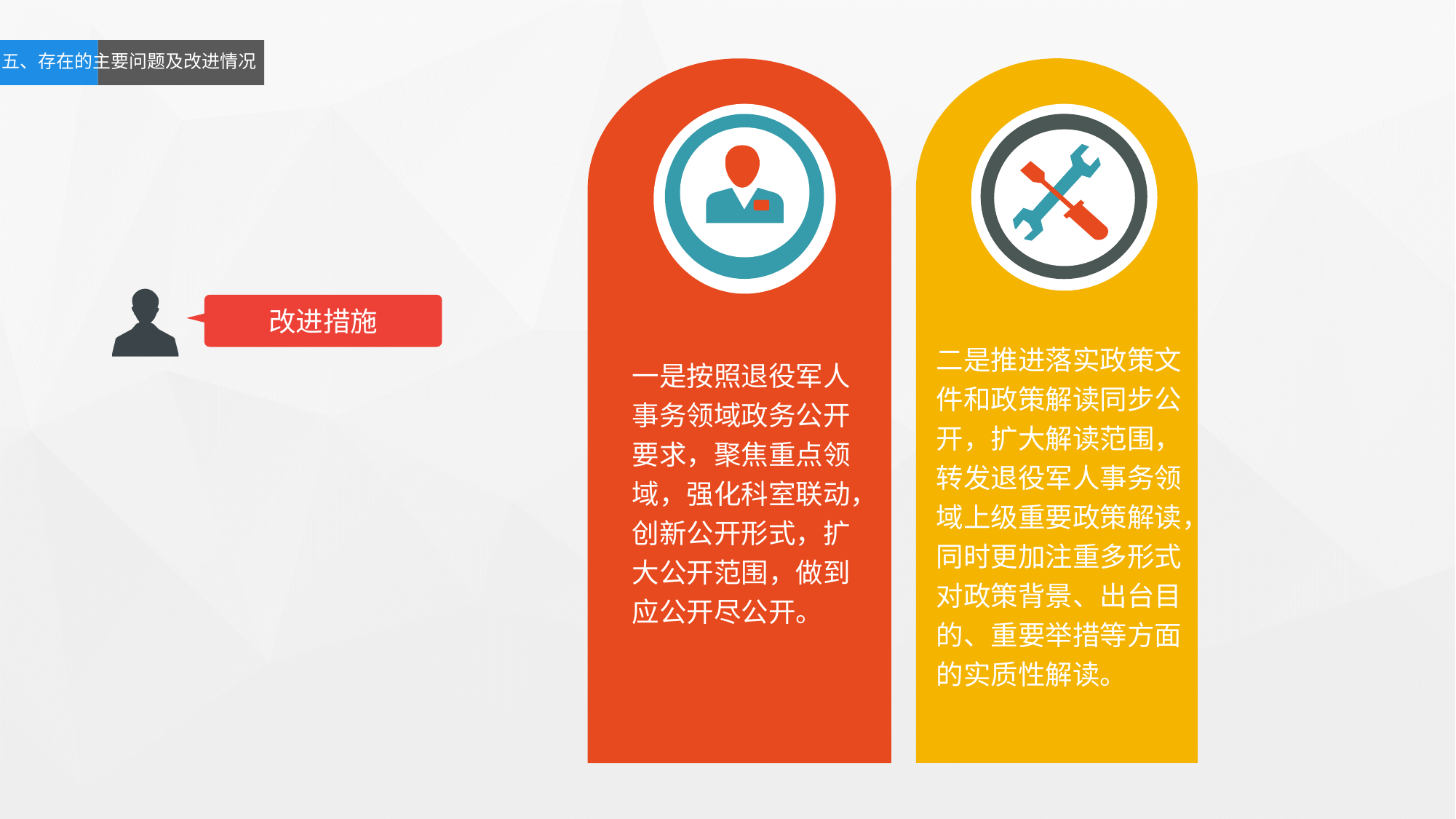

五、存在的主要问题及改进情况

改进措施

二是推进落实政策文件和政策解读同步公开，扩大解读范围，转发退役军人事务领域上级重要政策解读，同时更加注重多形式对政策背景、出台目的、重要举措等方面的实质性解读。
一是按照退役军人事务领域政务公开要求，聚焦重点领域，强化科室联动，创新公开形式，扩大公开范围，做到应公开尽公开。